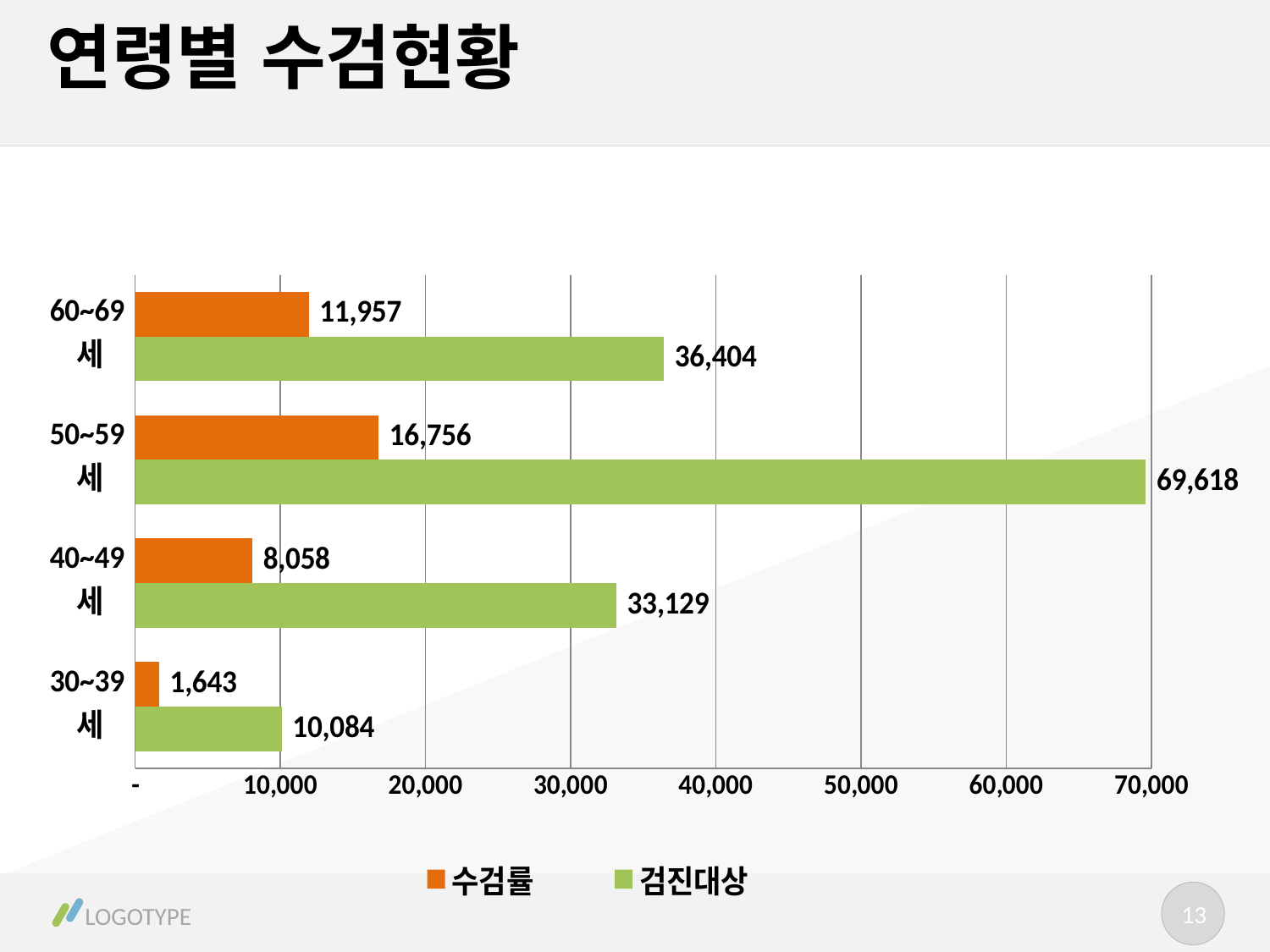

# 연령별 수검현황

### Chart

| Category | 검진대상 | 수검률 |
|---|---|---|
| 30~39세 | 10084.0 | 1643.0 |
| 40~49세 | 33129.0 | 8058.0 |
| 50~59세 | 69618.0 | 16756.0 |
| 60~69세 | 36404.0 | 11957.0 |